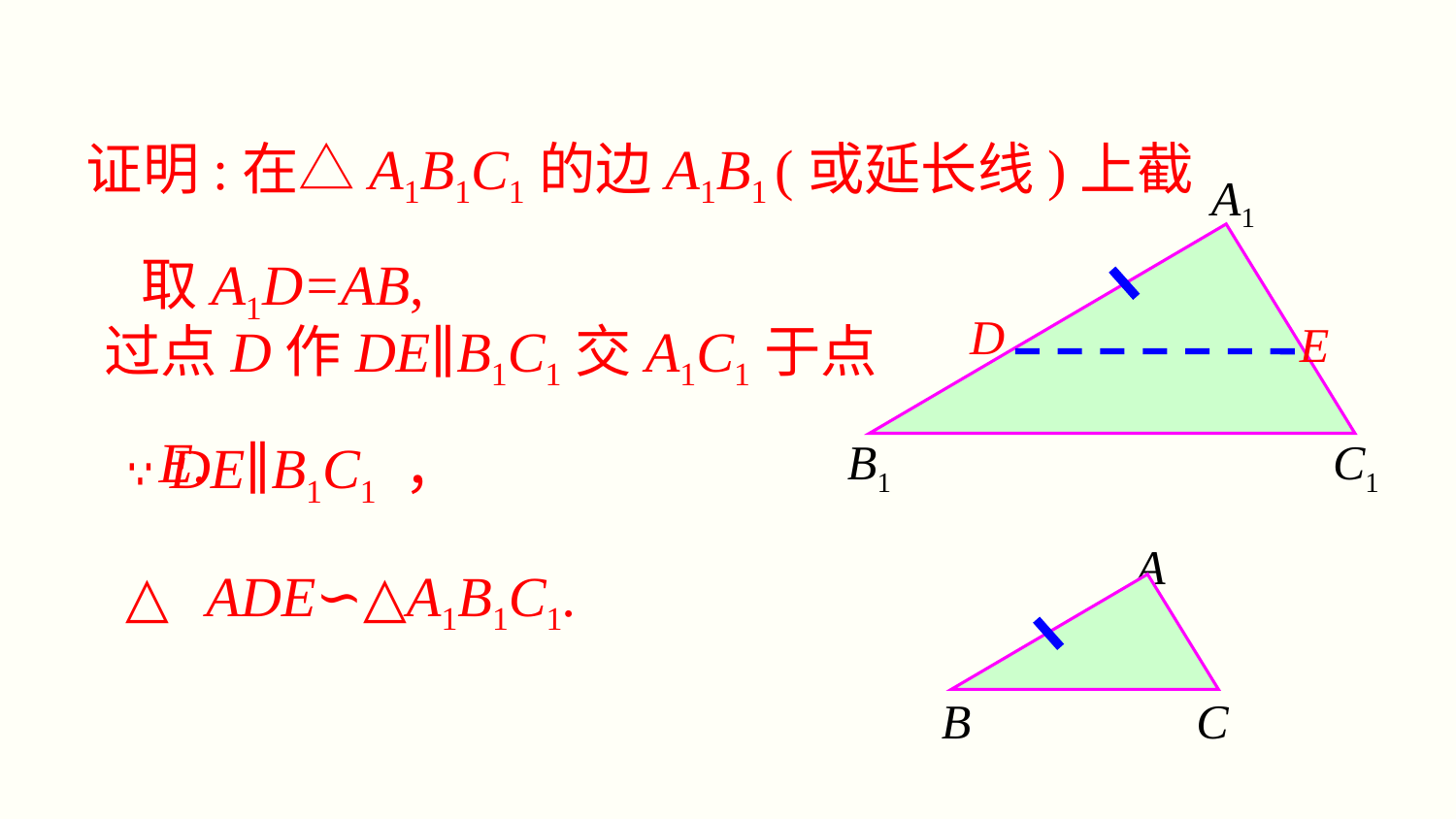

证明:在△A1B1C1的边A1B1 (或延长线)上截取A1D=AB,
A1

B1
C1
过点D作DE∥B1C1交A1C1于点E.

D
E

∵ DE∥B1C1 ，
∴△ADE∽△A1B1C1.
A

B
C